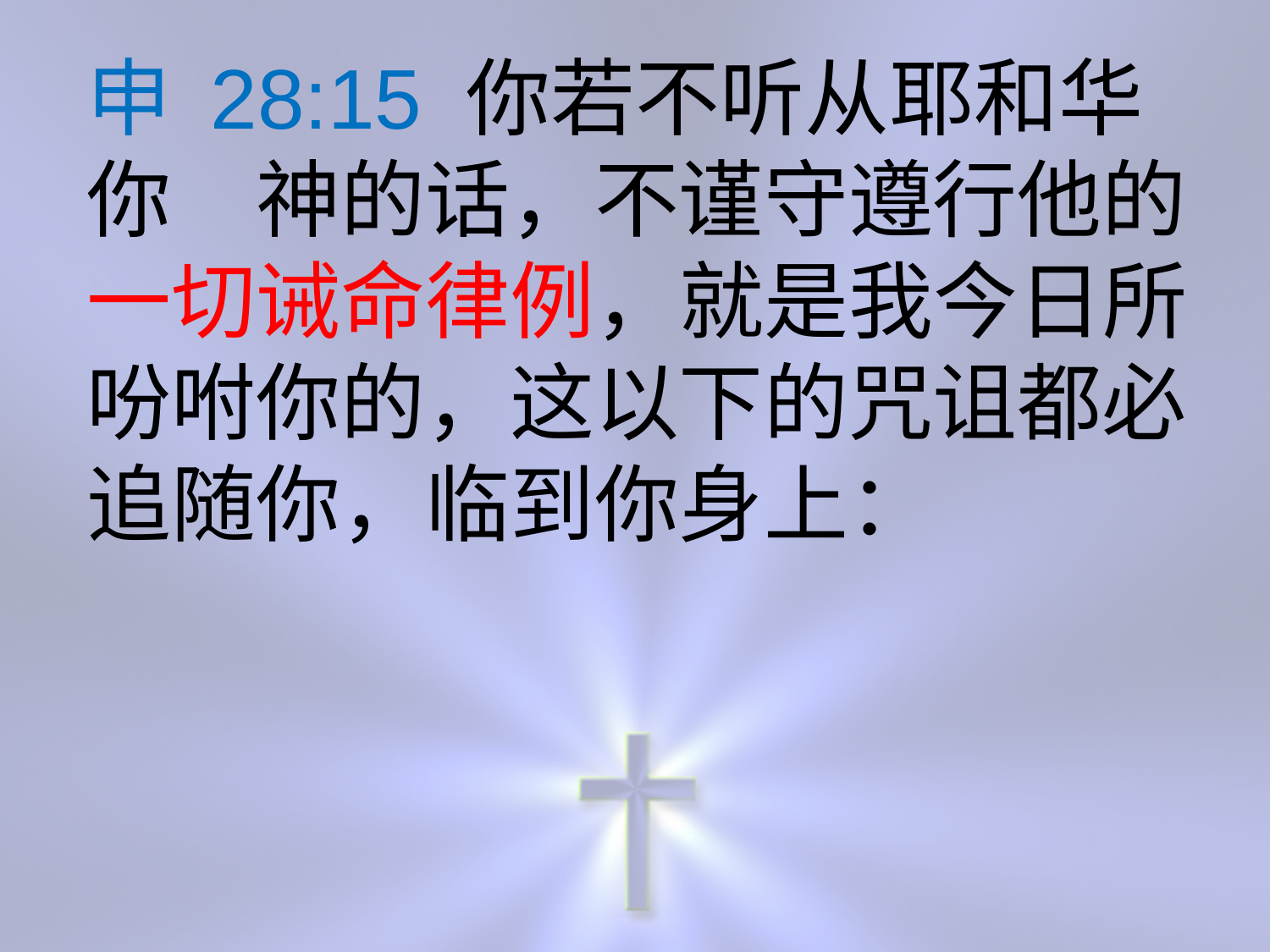

申 28:15 你若不听从耶和华你　神的话，不谨守遵行他的一切诫命律例，就是我今日所吩咐你的，这以下的咒诅都必追随你，临到你身上：